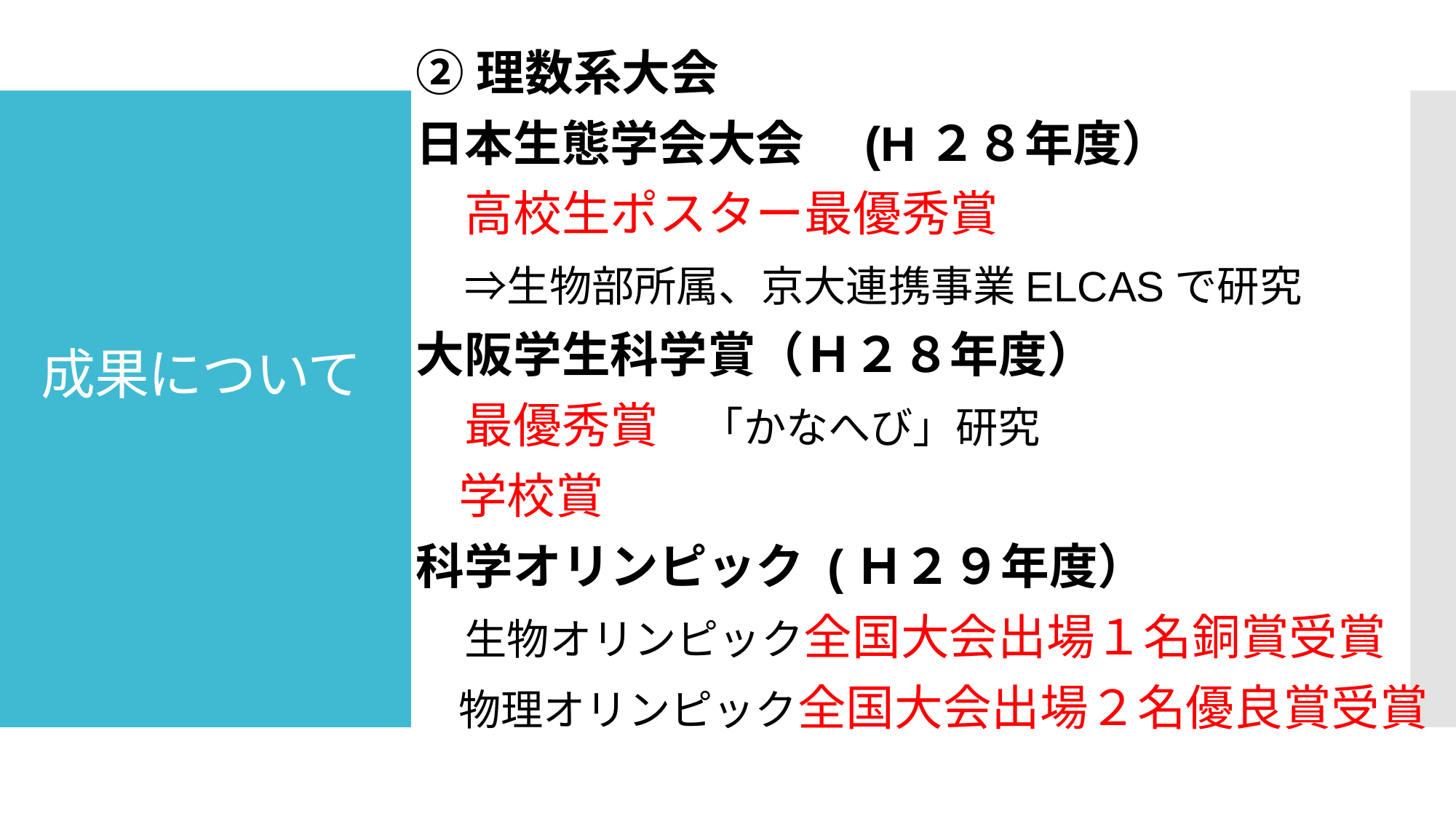

②理数系大会
日本生態学会大会　(H２８年度）
　高校生ポスター最優秀賞
　⇒生物部所属、京大連携事業ELCASで研究
大阪学生科学賞（Ｈ２８年度）
　最優秀賞　「かなへび」研究
　学校賞
科学オリンピック (Ｈ２９年度）
　生物オリンピック全国大会出場１名銅賞受賞
　物理オリンピック全国大会出場２名優良賞受賞
# 成果について